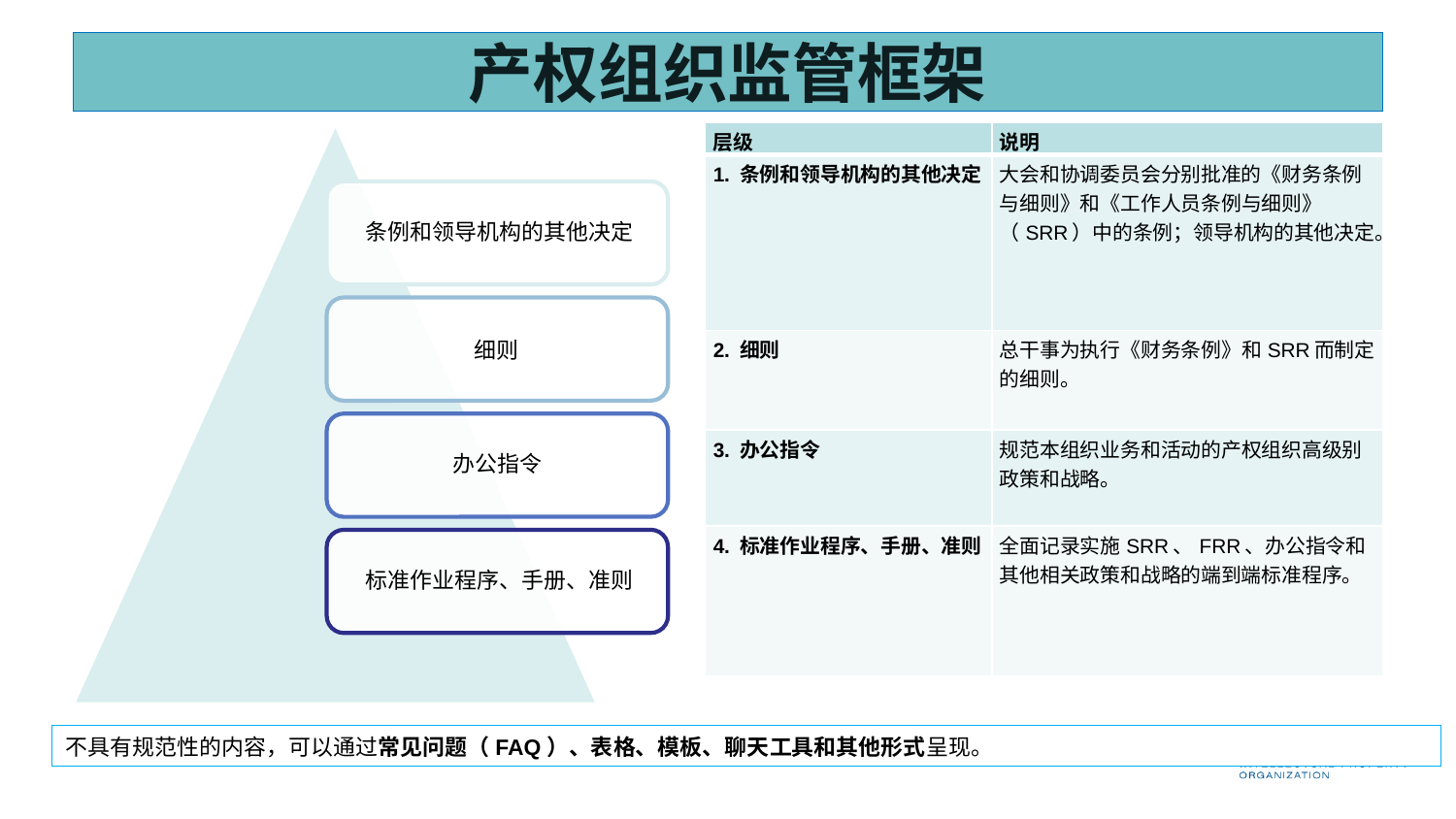

# 产权组织监管框架
| 层级 | 说明 |
| --- | --- |
| 1. 条例和领导机构的其他决定 | 大会和协调委员会分别批准的《财务条例与细则》和《工作人员条例与细则》（SRR）中的条例；领导机构的其他决定。 |
| 2. 细则 | 总干事为执行《财务条例》和SRR而制定的细则。 |
| 3. 办公指令 | 规范本组织业务和活动的产权组织高级别政策和战略。 |
| 4. 标准作业程序、手册、准则 | 全面记录实施SRR、FRR、办公指令和其他相关政策和战略的端到端标准程序。 |
条例和领导机构的其他决定
细则
办公指令
标准作业程序、手册、准则
不具有规范性的内容，可以通过常见问题（FAQ）、表格、模板、聊天工具和其他形式呈现。
5